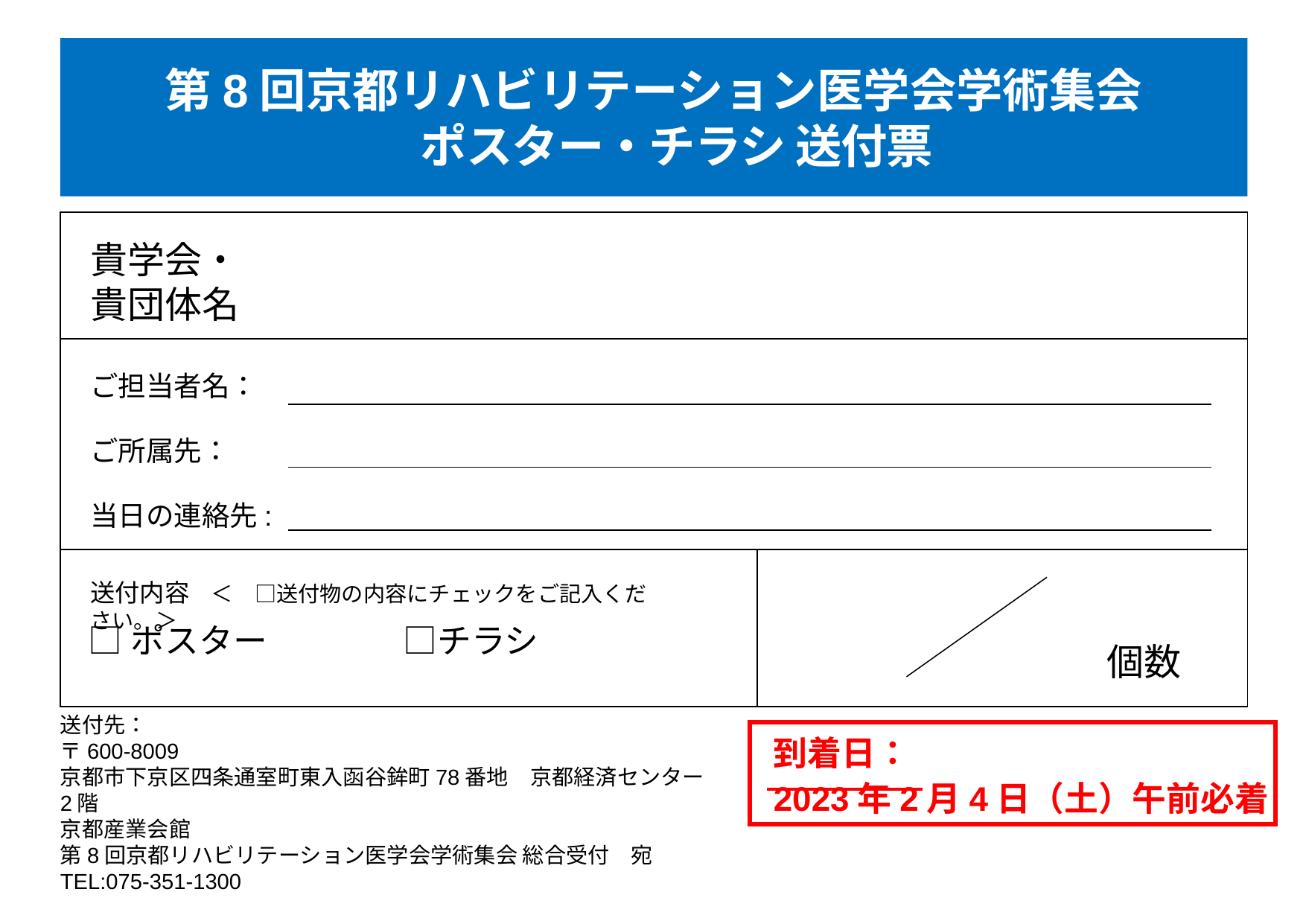

第8回京都リハビリテーション医学会学術集会
　ポスター・チラシ 送付票
|  |  |
| --- | --- |
|  |  |
|  |  |
貴学会・
貴団体名
ご担当者名：
ご所属先：
当日の連絡先:
送付内容　＜　□送付物の内容にチェックをご記入ください。＞
□ポスター　　　　□チラシ

個数
# 送付先： 〒600-8009 京都市下京区四条通室町東入函谷鉾町78番地　京都経済センター2階 京都産業会館 第8回京都リハビリテーション医学会学術集会 総合受付　宛 TEL:075-351-1300

到着日：
2023年2月4日（土）午前必着